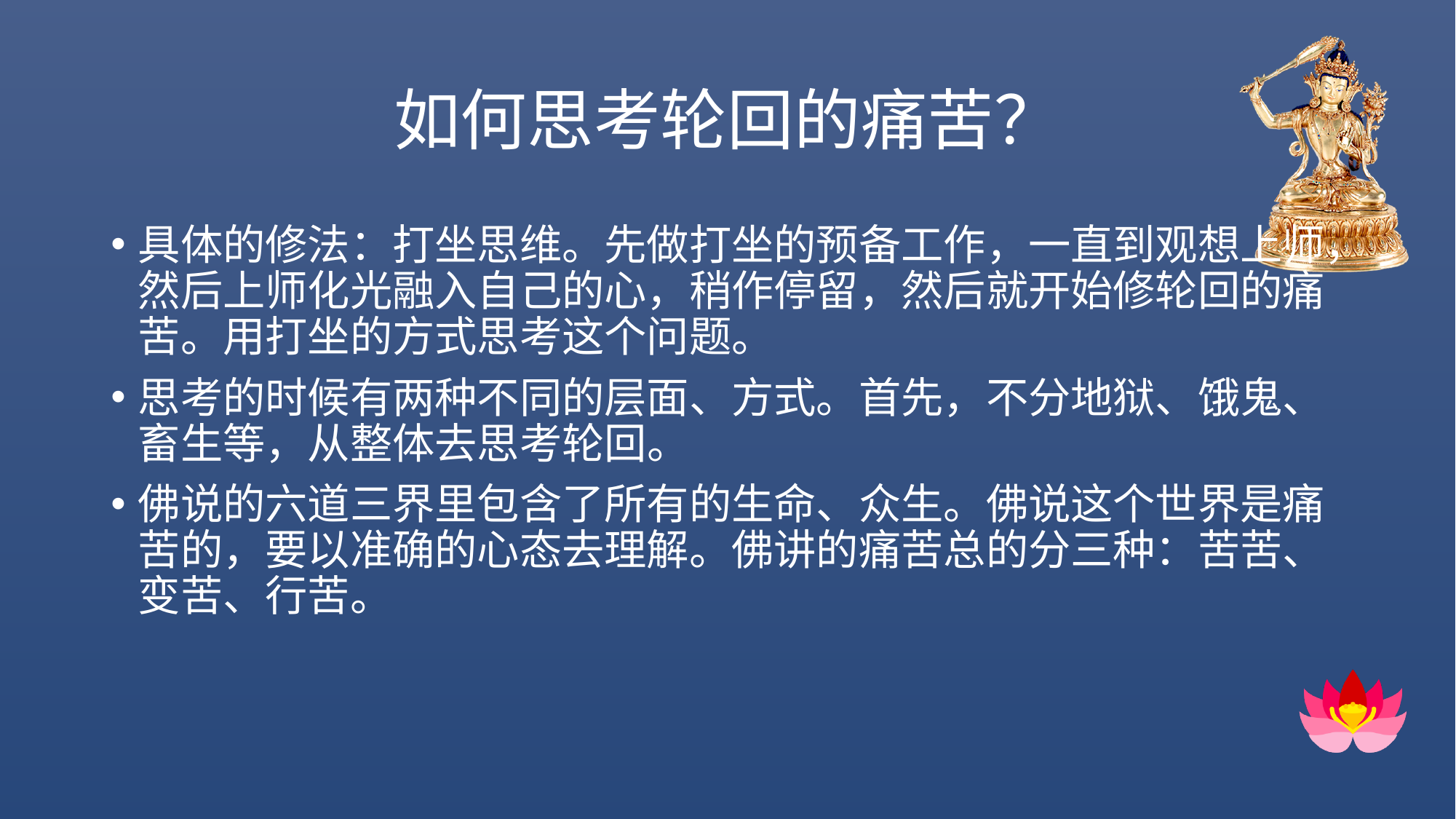

# 如何思考轮回的痛苦？
具体的修法：打坐思维。先做打坐的预备工作，一直到观想上师，然后上师化光融入自己的心，稍作停留，然后就开始修轮回的痛苦。用打坐的方式思考这个问题。
思考的时候有两种不同的层面、方式。首先，不分地狱、饿鬼、畜生等，从整体去思考轮回。
佛说的六道三界里包含了所有的生命、众生。佛说这个世界是痛苦的，要以准确的心态去理解。佛讲的痛苦总的分三种：苦苦、变苦、行苦。